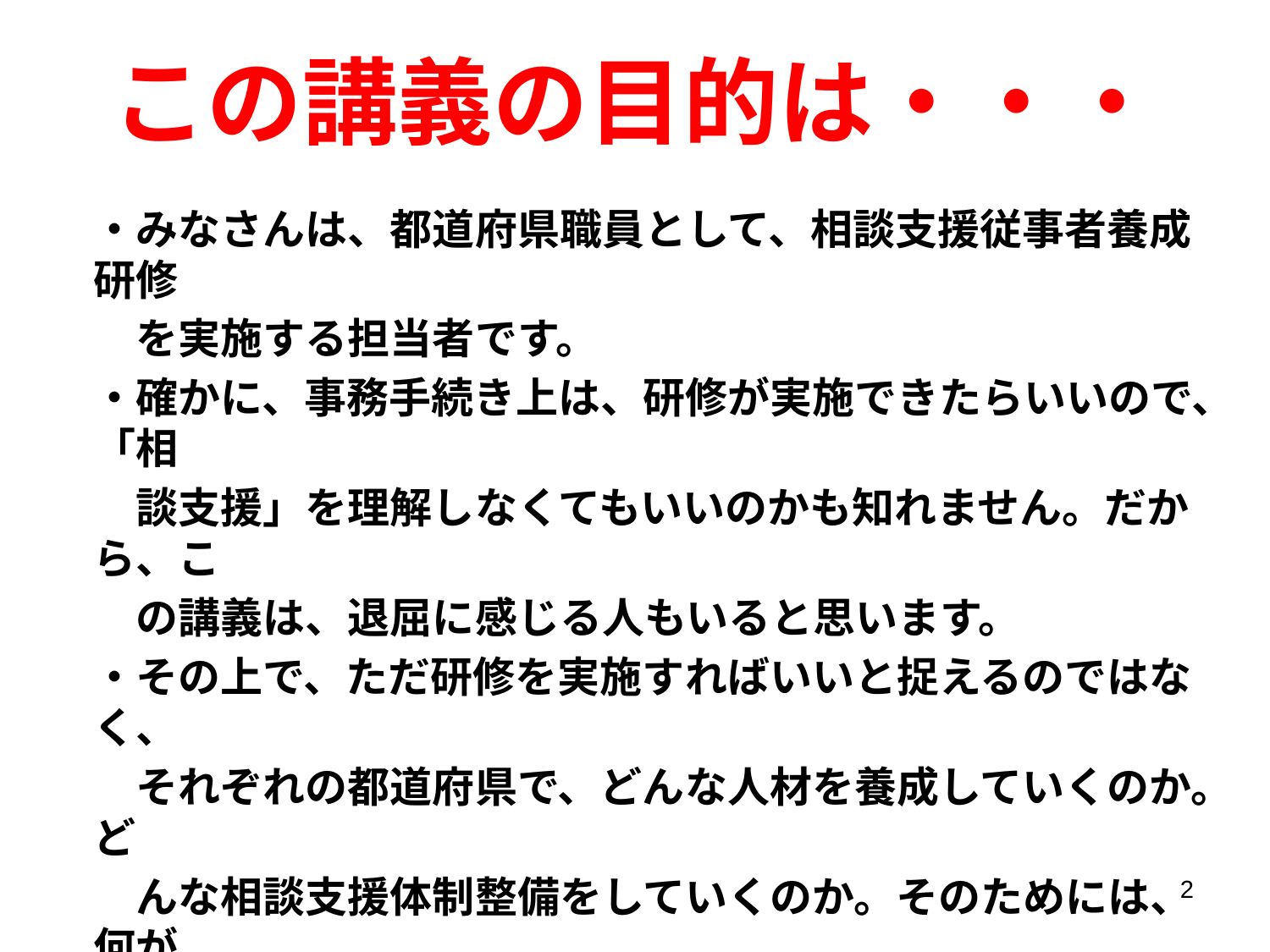

この講義の目的は・・・
・みなさんは、都道府県職員として、相談支援従事者養成研修
　を実施する担当者です。
・確かに、事務手続き上は、研修が実施できたらいいので、「相
　談支援」を理解しなくてもいいのかも知れません。だから、こ
　の講義は、退屈に感じる人もいると思います。
・その上で、ただ研修を実施すればいいと捉えるのではなく、
　それぞれの都道府県で、どんな人材を養成していくのか。ど
　んな相談支援体制整備をしていくのか。そのためには、何が
　必要かを考えていただきたいです。
・だから、まずはぼんやりでも「相談支援」について、理解して
　いただければと思います。
2